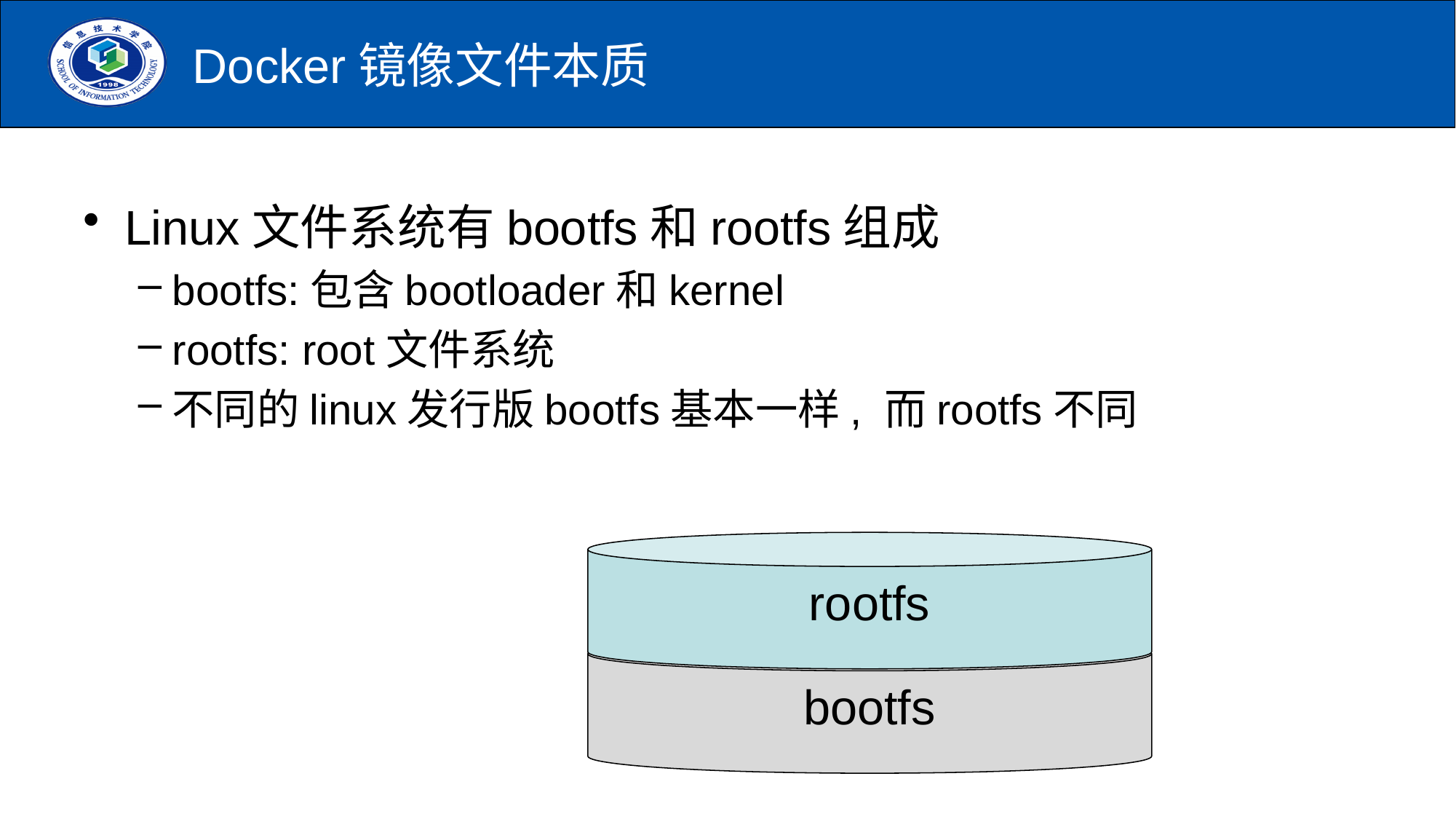

# Docker镜像文件本质
Linux文件系统有bootfs和rootfs组成
bootfs:包含bootloader和kernel
rootfs: root文件系统
不同的linux发行版bootfs基本一样, 而rootfs不同
rootfs
bootfs